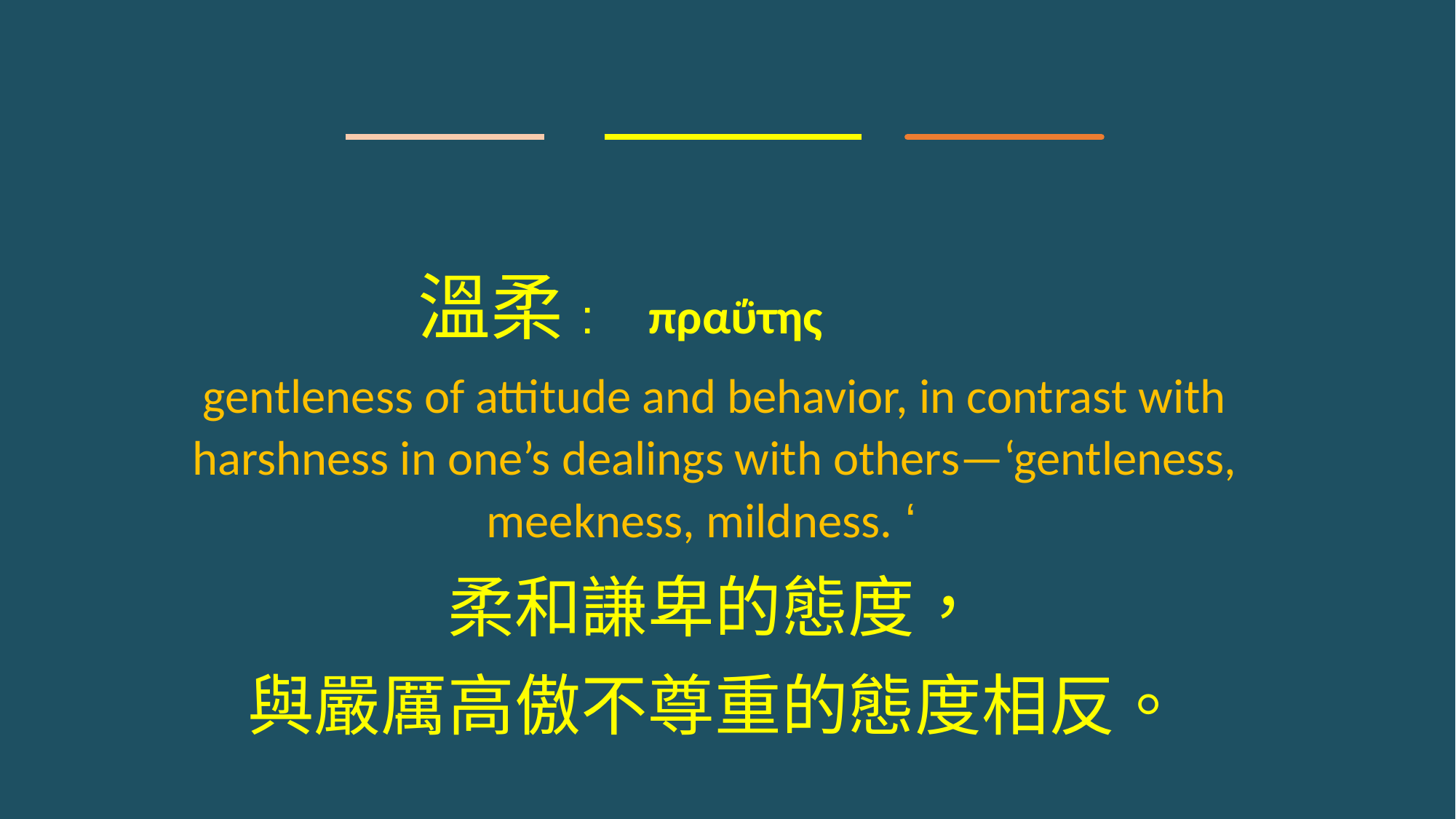

溫柔:    πραΰτης
gentleness of attitude and behavior, in contrast with harshness in one’s dealings with others—‘gentleness, meekness, mildness. ‘
柔和謙卑的態度，
與嚴厲高傲不尊重的態度相反。